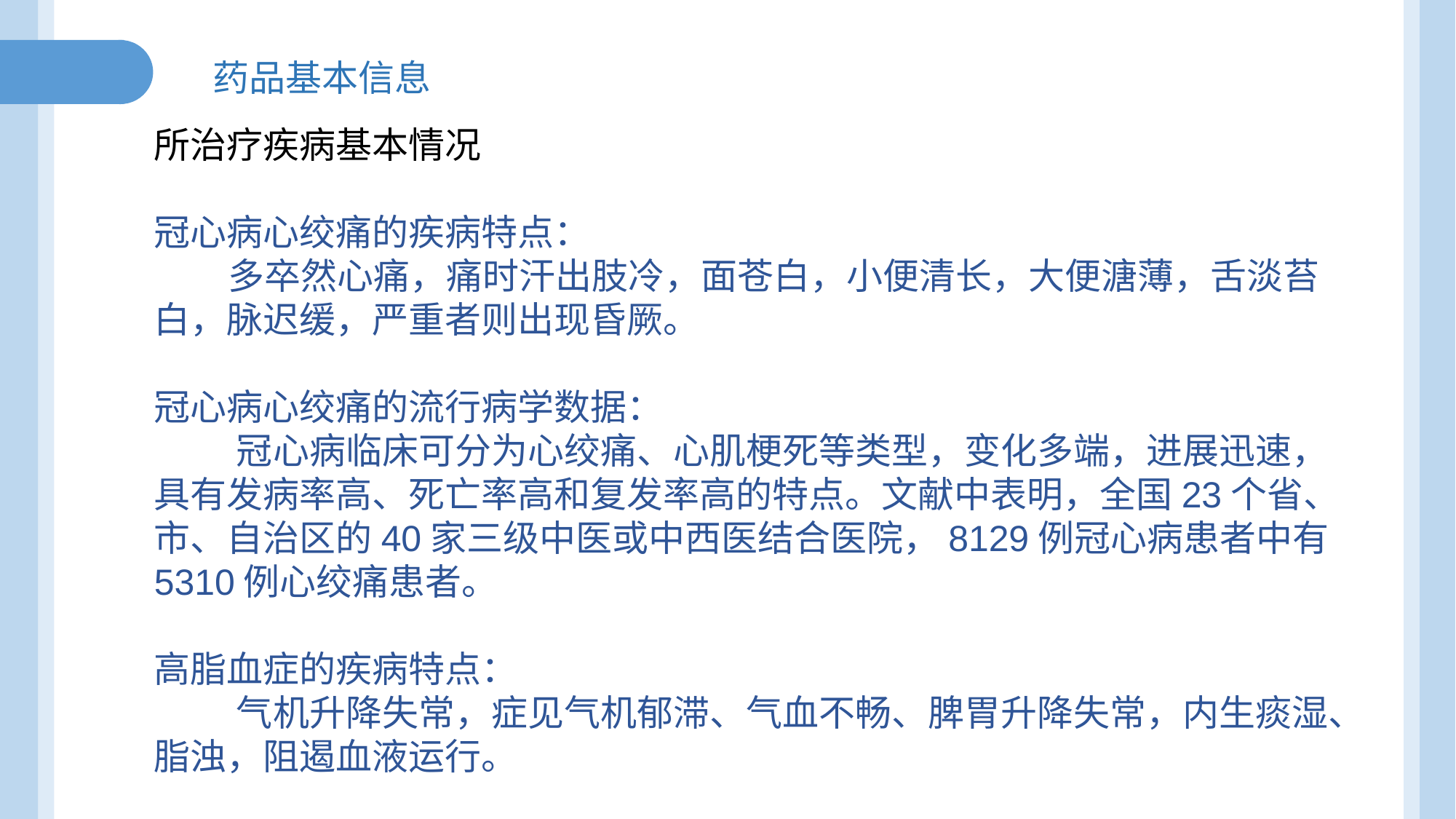

药品基本信息
所治疗疾病基本情况

冠心病心绞痛的疾病特点：
        多卒然心痛，痛时汗出肢冷，面苍白，小便清长，大便溏薄，舌淡苔白，脉迟缓，严重者则出现昏厥。

冠心病心绞痛的流行病学数据：
         冠心病临床可分为心绞痛、心肌梗死等类型，变化多端，进展迅速，具有发病率高、死亡率高和复发率高的特点。文献中表明，全国23个省、市、自治区的40家三级中医或中西医结合医院，8129例冠心病患者中有5310例心绞痛患者。

高脂血症的疾病特点：
         气机升降失常，症见气机郁滞、气血不畅、脾胃升降失常，内生痰湿、脂浊，阻遏血液运行。